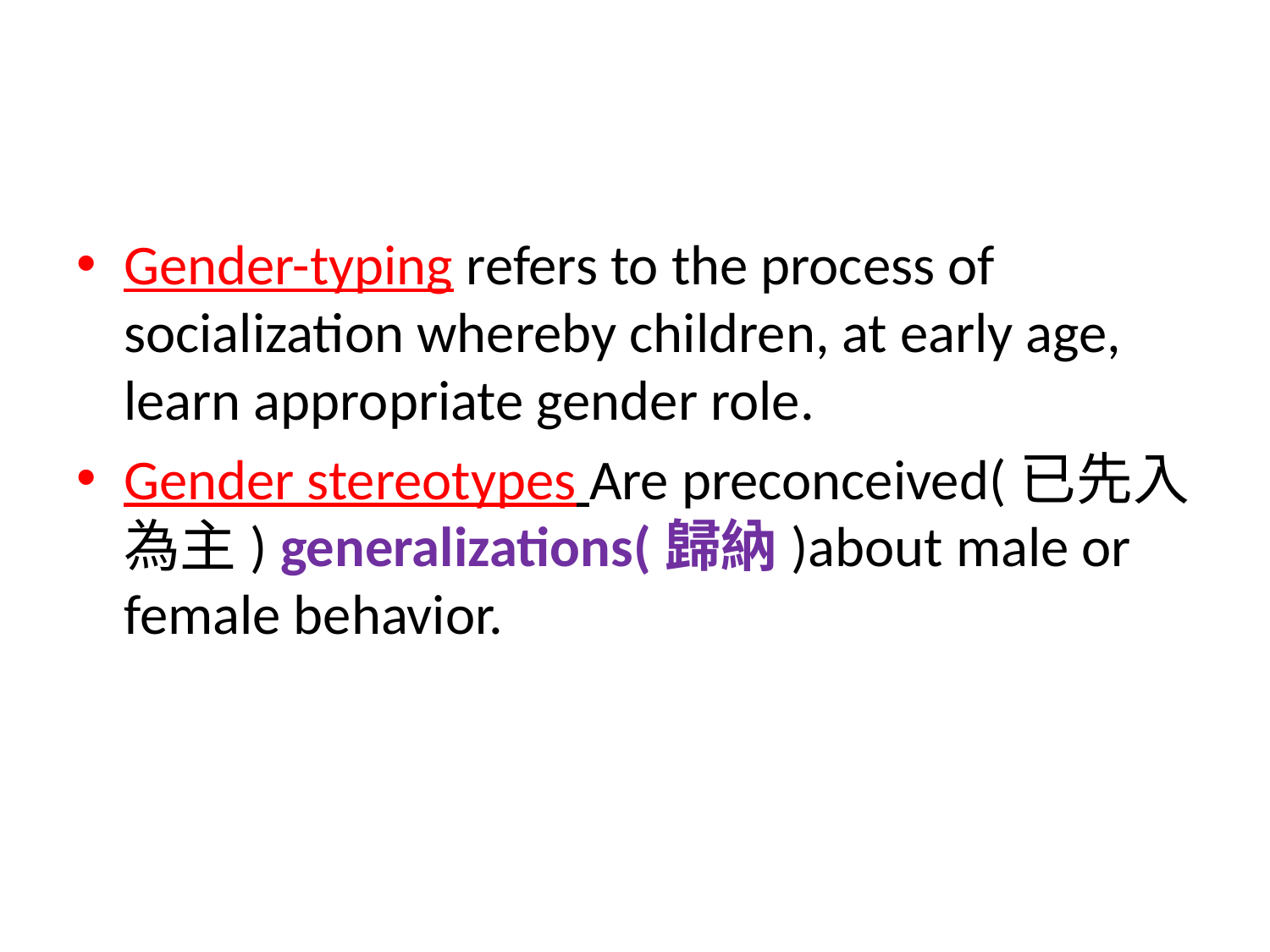

#
Gender-typing refers to the process of socialization whereby children, at early age, learn appropriate gender role.
Gender stereotypes Are preconceived(已先入為主) generalizations(歸納)about male or female behavior.